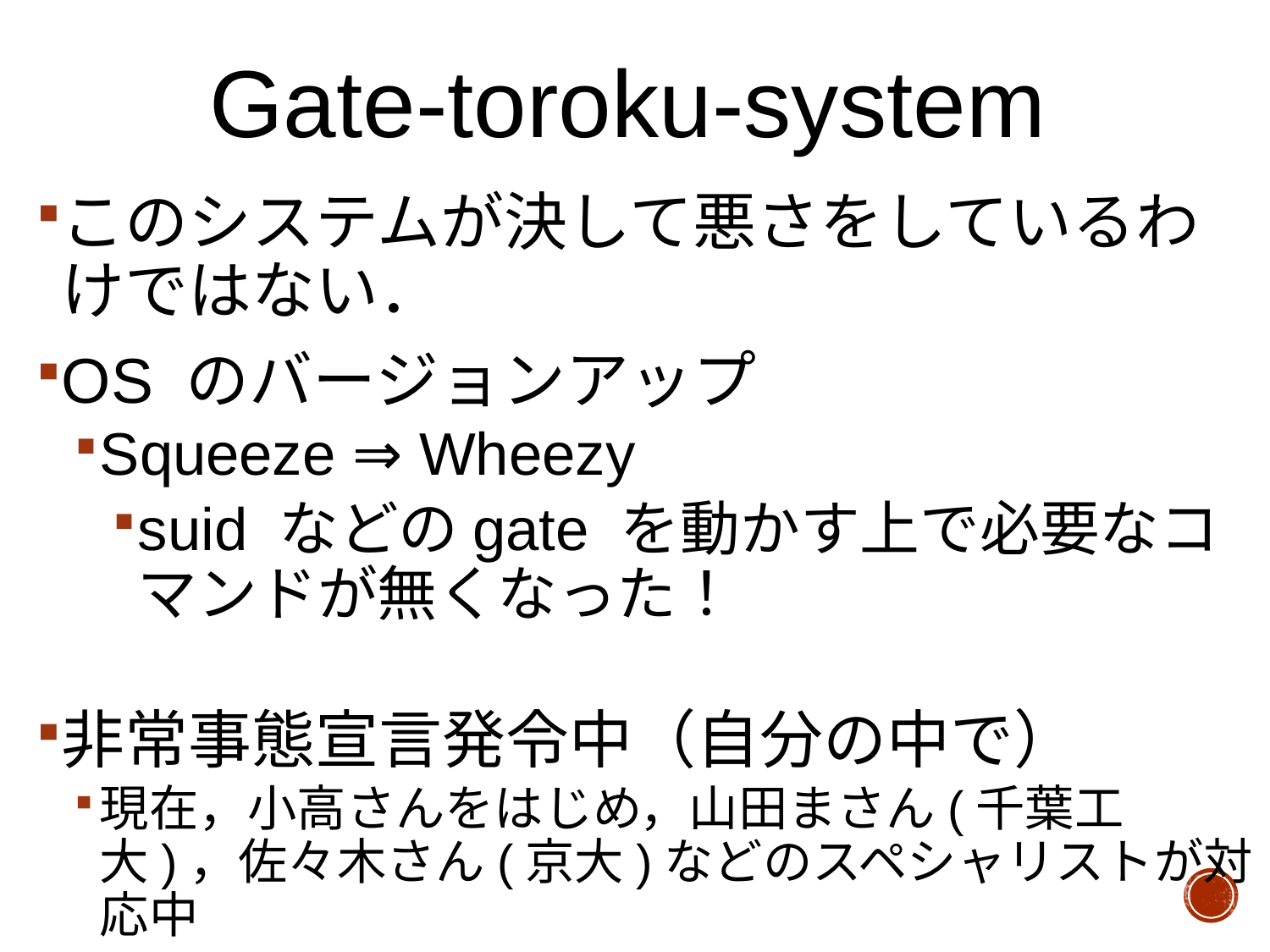

# Gate-toroku-system
このシステムが決して悪さをしているわけではない．
OS のバージョンアップ
Squeeze ⇒ Wheezy
suid などのgate を動かす上で必要なコマンドが無くなった！

非常事態宣言発令中（自分の中で）
現在，小高さんをはじめ，山田まさん(千葉工大)，佐々木さん(京大)などのスペシャリストが対応中